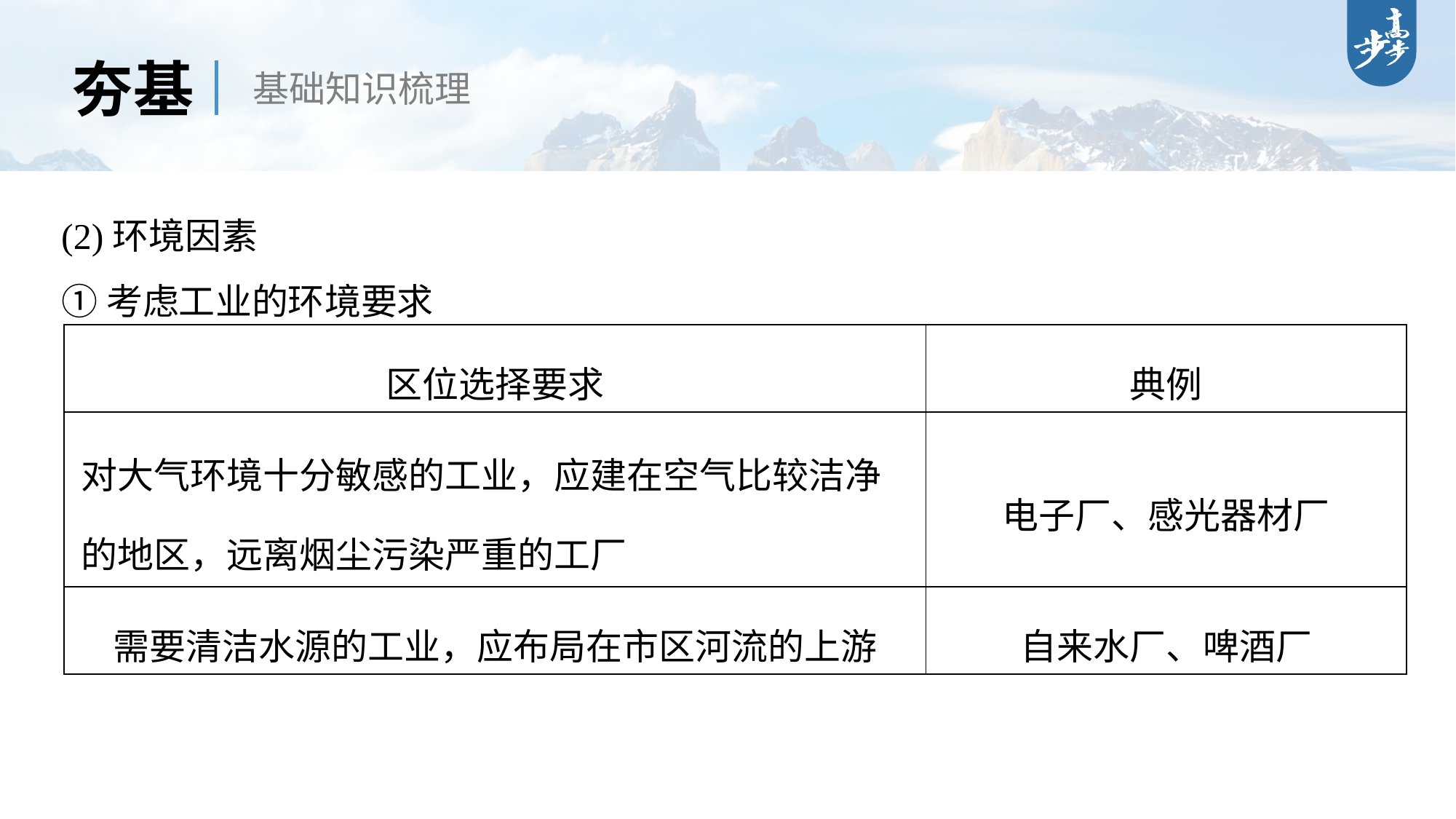

夯基
基础知识梳理
(2)环境因素
①考虑工业的环境要求
| 区位选择要求 | 典例 |
| --- | --- |
| 对大气环境十分敏感的工业，应建在空气比较洁净的地区，远离烟尘污染严重的工厂 | 电子厂、感光器材厂 |
| 需要清洁水源的工业，应布局在市区河流的上游 | 自来水厂、啤酒厂 |